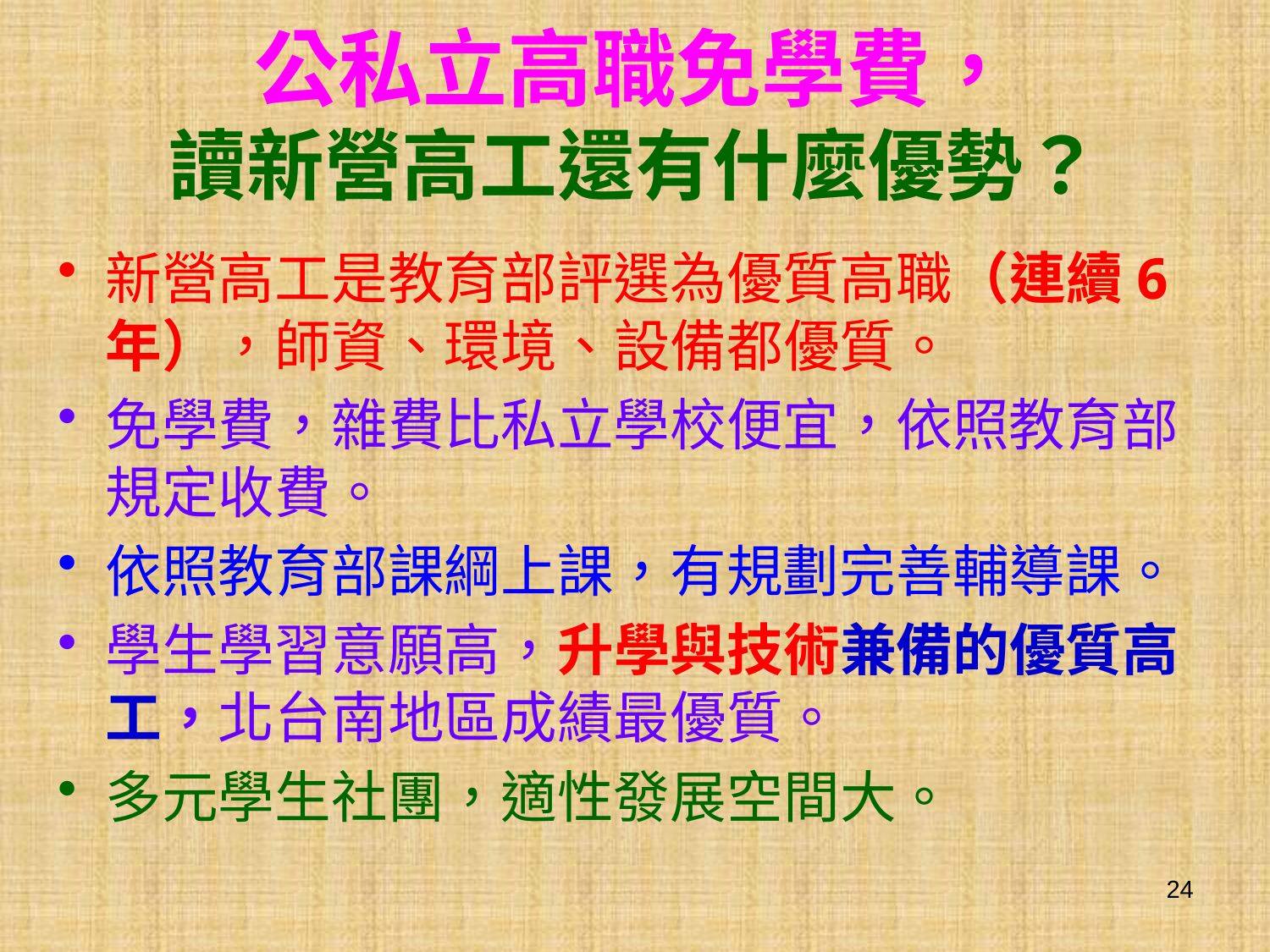

# 公私立高職免學費， 讀新營高工還有什麼優勢？
新營高工是教育部評選為優質高職（連續6年），師資、環境、設備都優質。
免學費，雜費比私立學校便宜，依照教育部規定收費。
依照教育部課綱上課，有規劃完善輔導課。
學生學習意願高，升學與技術兼備的優質高工，北台南地區成績最優質。
多元學生社團，適性發展空間大。
24